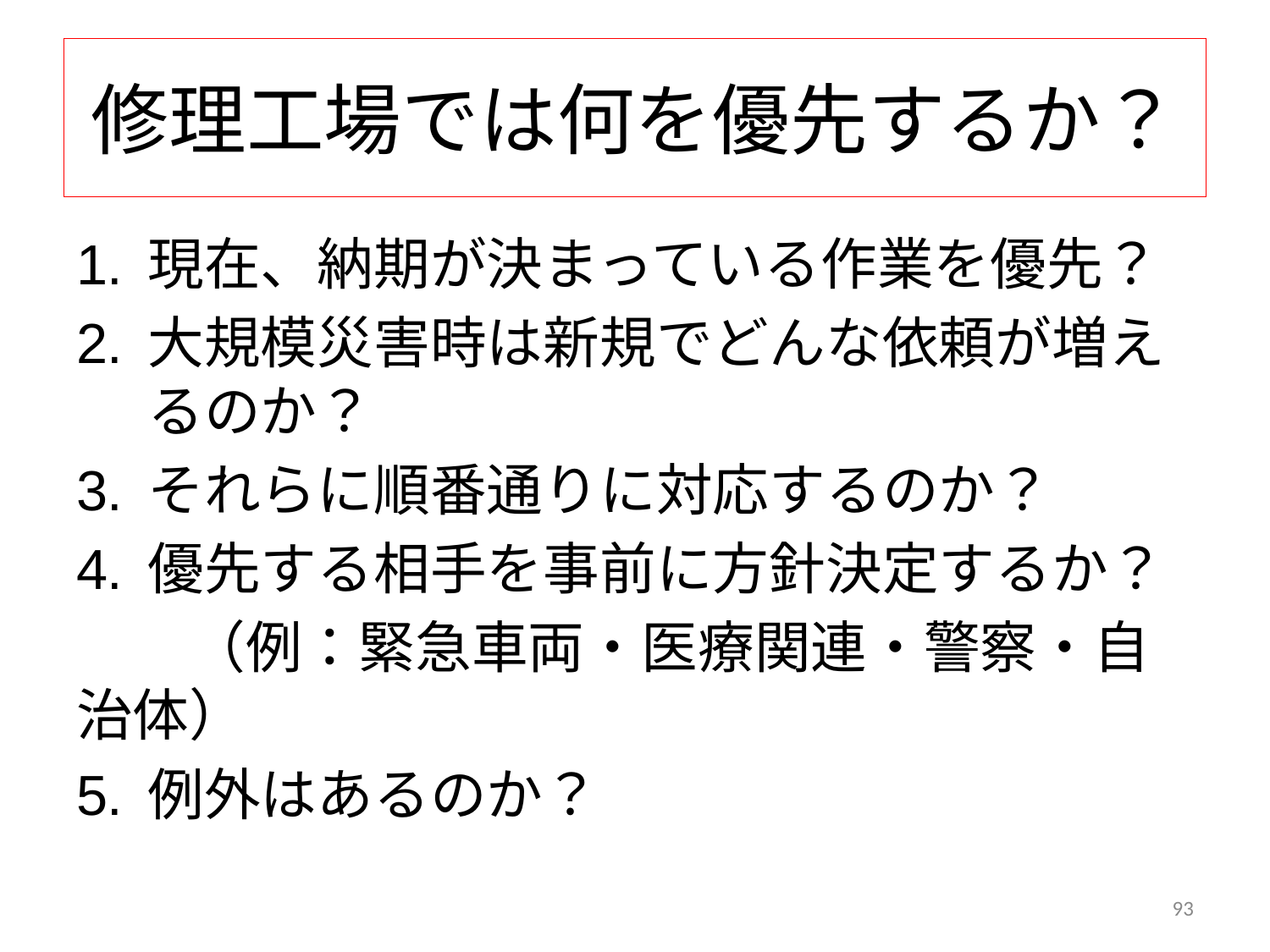

# 修理工場では何を優先するか？
現在、納期が決まっている作業を優先？
大規模災害時は新規でどんな依頼が増えるのか？
それらに順番通りに対応するのか？
優先する相手を事前に方針決定するか？
　　（例：緊急車両・医療関連・警察・自治体）
例外はあるのか？
93